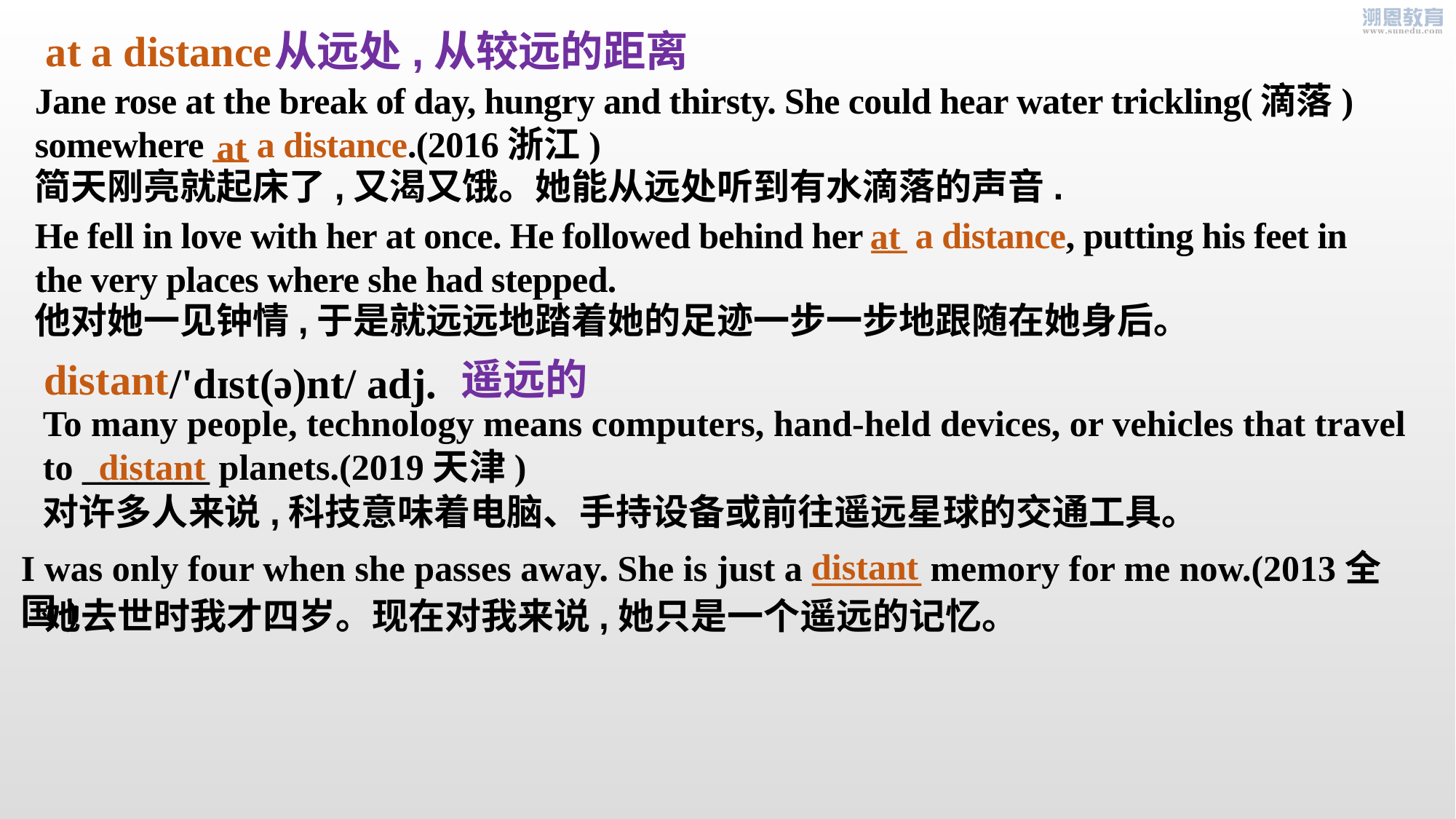

at a distance
从远处,从较远的距离
Jane rose at the break of day, hungry and thirsty. She could hear water trickling(滴落) somewhere __ a distance.(2016浙江)
at
简天刚亮就起床了,又渴又饿。她能从远处听到有水滴落的声音.
He fell in love with her at once. He followed behind her __ a distance, putting his feet in the very places where she had stepped.
at
他对她一见钟情,于是就远远地踏着她的足迹一步一步地跟随在她身后。
distant
遥远的
/'dɪst(ə)nt/ adj.
To many people, technology means computers, hand-held devices, or vehicles that travel to _______ planets.(2019天津)
distant
对许多人来说,科技意味着电脑、手持设备或前往遥远星球的交通工具。
distant
I was only four when she passes away. She is just a ______ memory for me now.(2013全国)
她去世时我才四岁。现在对我来说,她只是一个遥远的记忆。